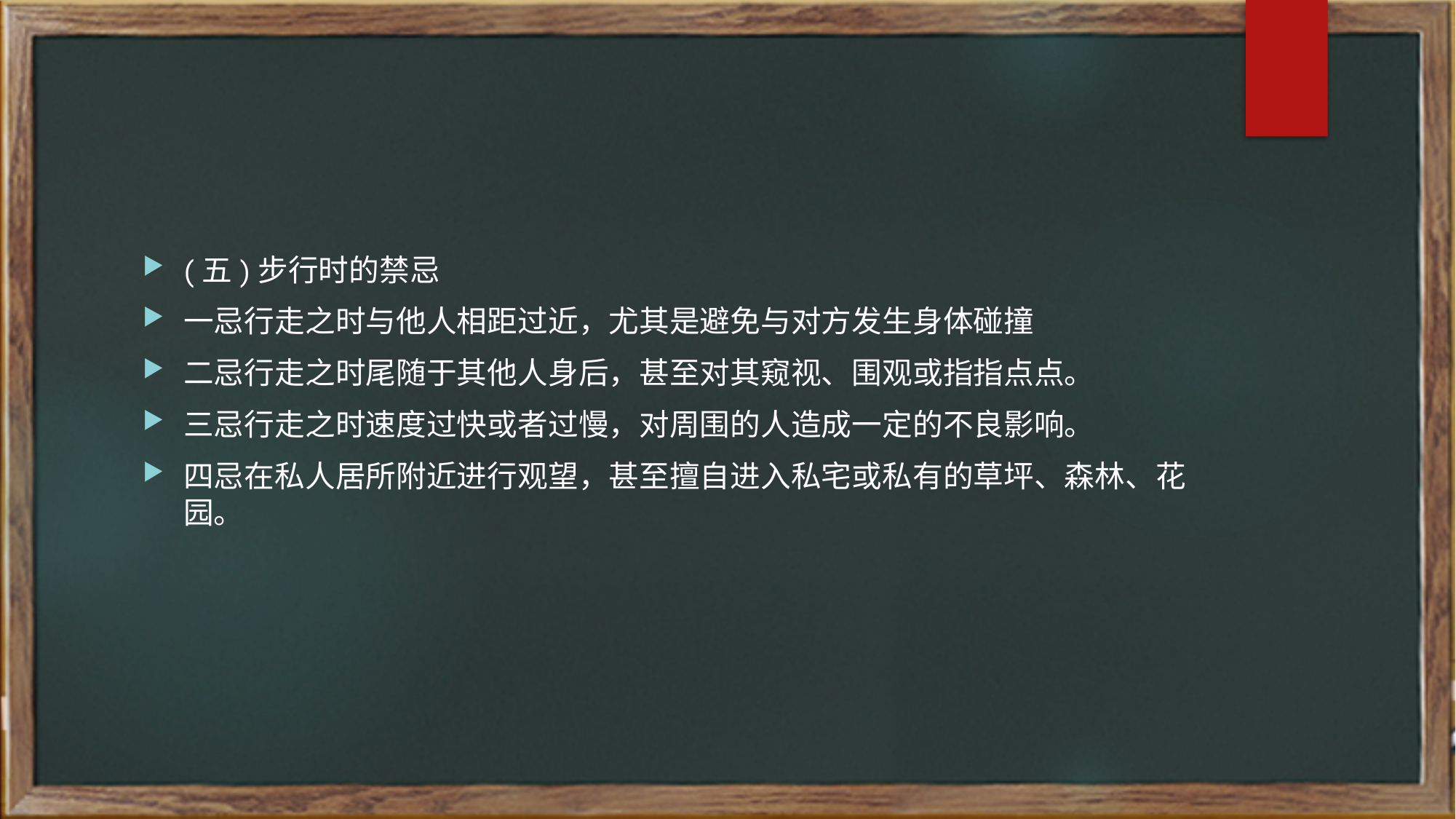

(五)步行时的禁忌
一忌行走之时与他人相距过近，尤其是避免与对方发生身体碰撞
二忌行走之时尾随于其他人身后，甚至对其窥视、围观或指指点点。
三忌行走之时速度过快或者过慢，对周围的人造成一定的不良影响。
四忌在私人居所附近进行观望，甚至擅自进入私宅或私有的草坪、森林、花园。